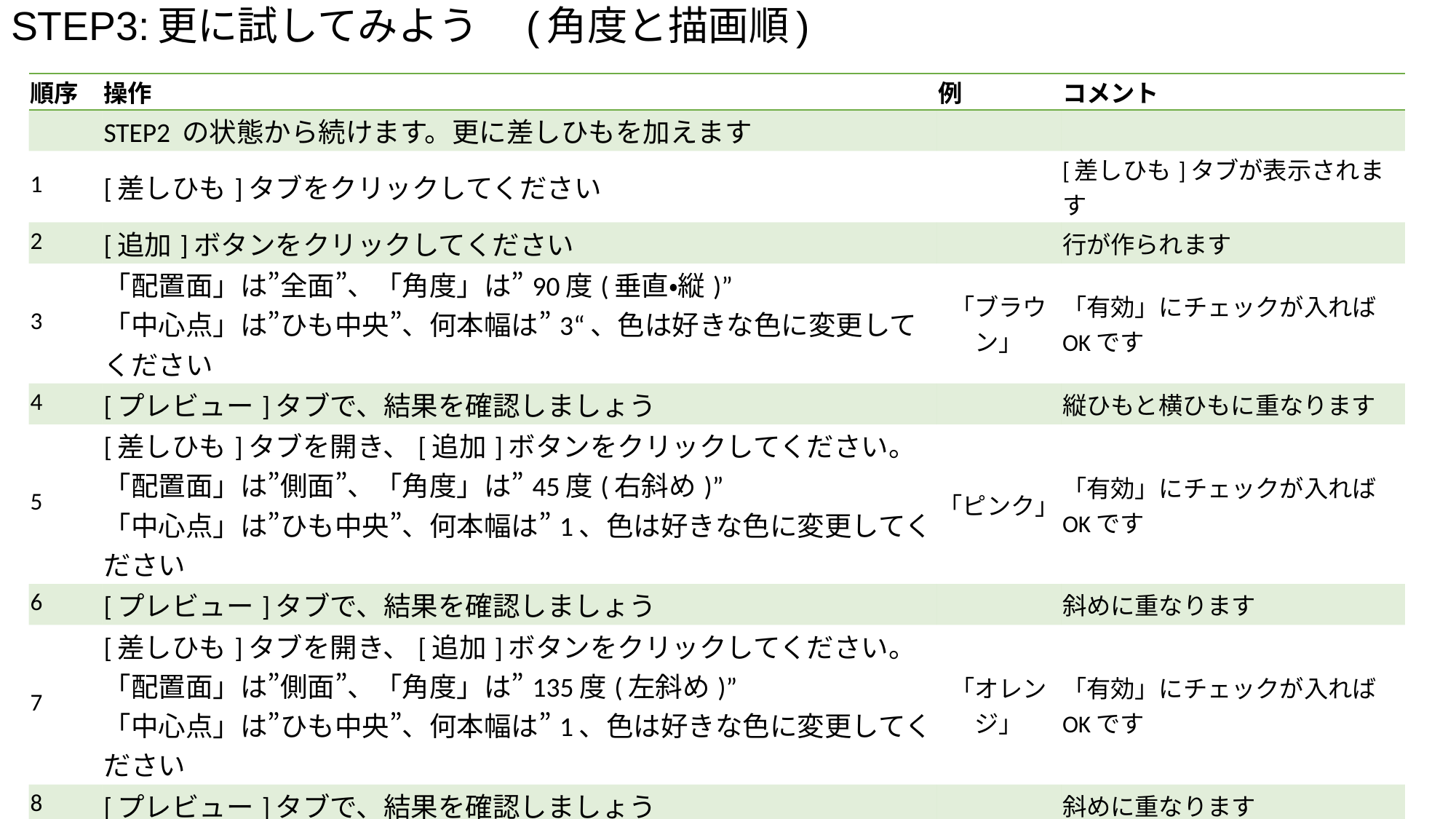

# STEP3:更に試してみよう　(角度と描画順)
| 順序 | 操作 | 例 | コメント |
| --- | --- | --- | --- |
|  | STEP2 の状態から続けます。更に差しひもを加えます |  |  |
| 1 | [差しひも]タブをクリックしてください |  | [差しひも]タブが表示されます |
| 2 | [追加]ボタンをクリックしてください |  | 行が作られます |
| 3 | 「配置面」は”全面”、「角度」は”90度(垂直・縦)” 「中心点」は”ひも中央”、何本幅は”3“、色は好きな色に変更してください | 「ブラウン」 | 「有効」にチェックが入ればOKです |
| 4 | [プレビュー]タブで、結果を確認しましょう |  | 縦ひもと横ひもに重なります |
| 5 | [差しひも]タブを開き、[追加]ボタンをクリックしてください。 「配置面」は”側面”、「角度」は”45度(右斜め)” 「中心点」は”ひも中央”、何本幅は”1、色は好きな色に変更してください | 「ピンク」 | 「有効」にチェックが入ればOKです |
| 6 | [プレビュー]タブで、結果を確認しましょう |  | 斜めに重なります |
| 7 | [差しひも]タブを開き、[追加]ボタンをクリックしてください。 「配置面」は”側面”、「角度」は”135度(左斜め)” 「中心点」は”ひも中央”、何本幅は”1、色は好きな色に変更してください | 「オレンジ」 | 「有効」にチェックが入ればOKです |
| 8 | [プレビュー]タブで、結果を確認しましょう |  | 斜めに重なります |
| 9 | 描画順序を変えてみましょう。 [差しひも]タブを開き、4行目の「全面」「90度(垂直・縦)」を選択してから、[上へ]ボタンを3回クリックします |  | 「全面」「90度(垂直・縦)」が1行目になります |
| 10 | [プレビュー]タブで、結果を確認しましょう |  | 差しひもの描画順が変わります。不透明色の場合は表示が変わります |